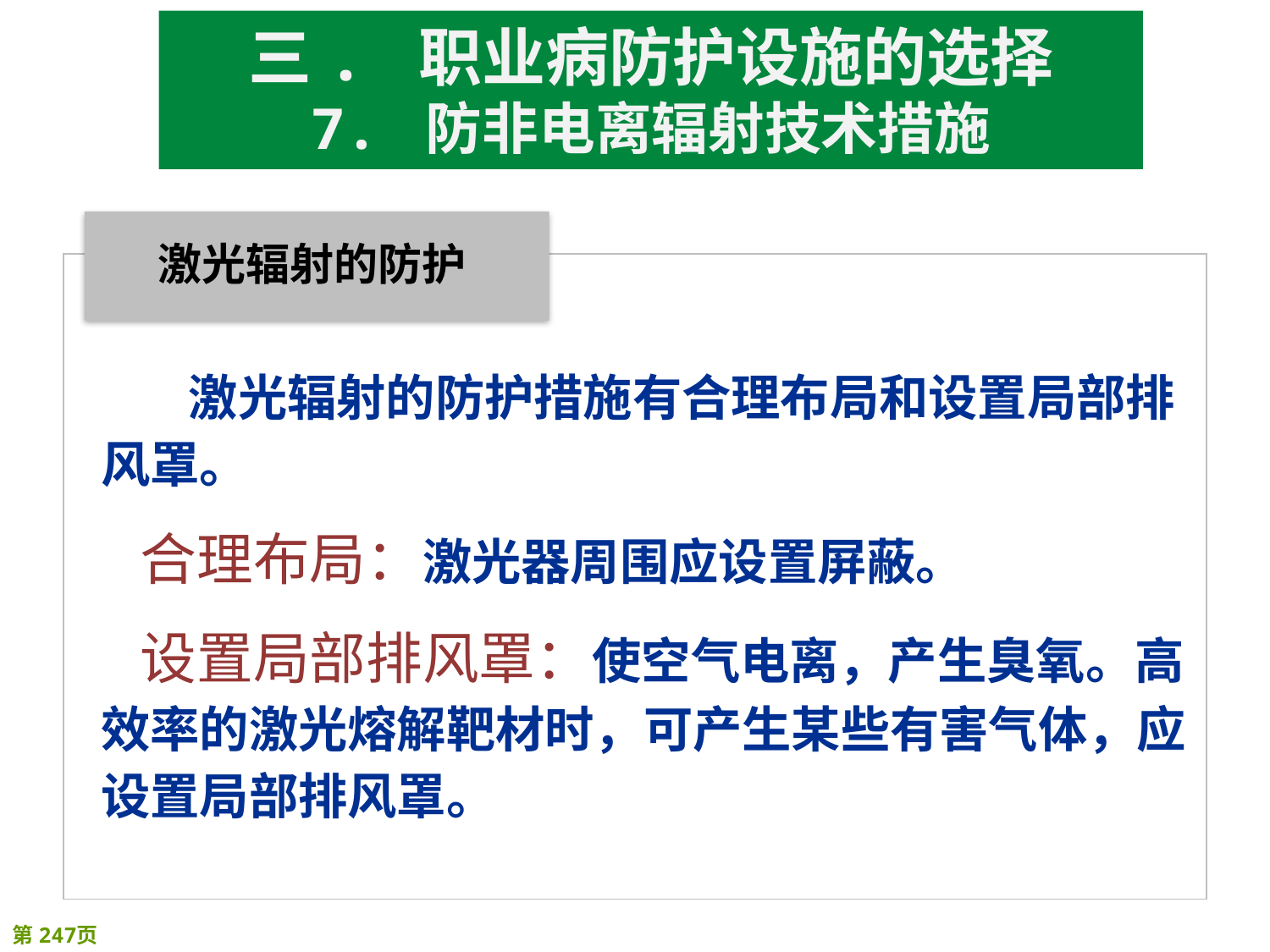

三. 职业病防护设施的选择
7. 防非电离辐射技术措施
激光辐射的防护

         激光辐射的防护措施有合理布局和设置局部排风罩。
    合理布局：激光器周围应设置屏蔽。
    设置局部排风罩：使空气电离，产生臭氧。高效率的激光熔解靶材时，可产生某些有害气体，应设置局部排风罩。